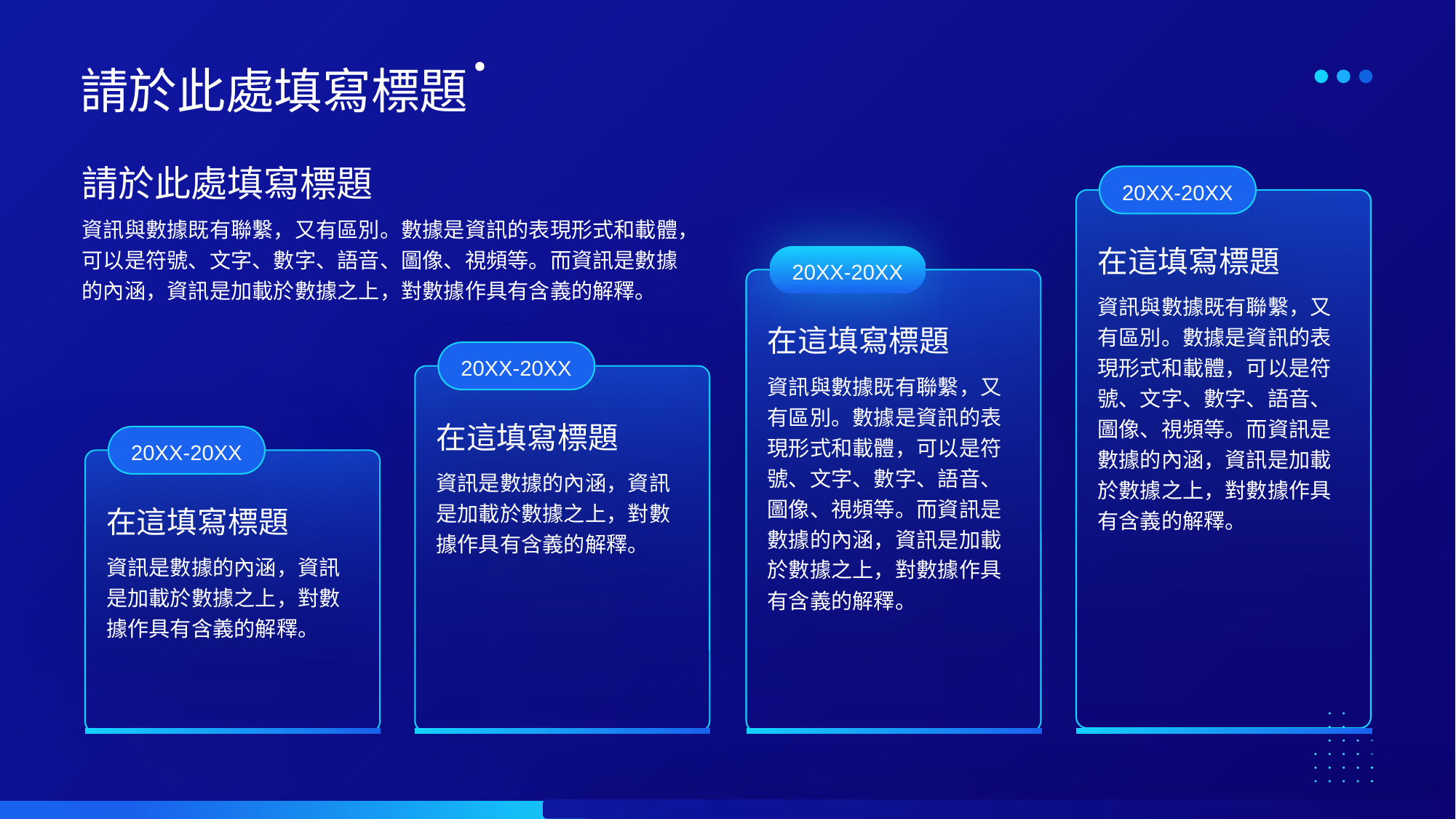

請於此處填寫標題

請於此處填寫標題
資訊與數據既有聯繫，又有區別。數據是資訊的表現形式和載體，可以是符號、文字、數字、語音、圖像、視頻等。而資訊是數據的內涵，資訊是加載於數據之上，對數據作具有含義的解釋。

20XX-20XX

在這填寫標題

20XX-20XX

資訊與數據既有聯繫，又有區別。數據是資訊的表現形式和載體，可以是符號、文字、數字、語音、圖像、視頻等。而資訊是數據的內涵，資訊是加載於數據之上，對數據作具有含義的解釋。
在這填寫標題

20XX-20XX
資訊與數據既有聯繫，又有區別。數據是資訊的表現形式和載體，可以是符號、文字、數字、語音、圖像、視頻等。而資訊是數據的內涵，資訊是加載於數據之上，對數據作具有含義的解釋。

在這填寫標題

20XX-20XX

資訊是數據的內涵，資訊是加載於數據之上，對數據作具有含義的解釋。
在這填寫標題
資訊是數據的內涵，資訊是加載於數據之上，對數據作具有含義的解釋。